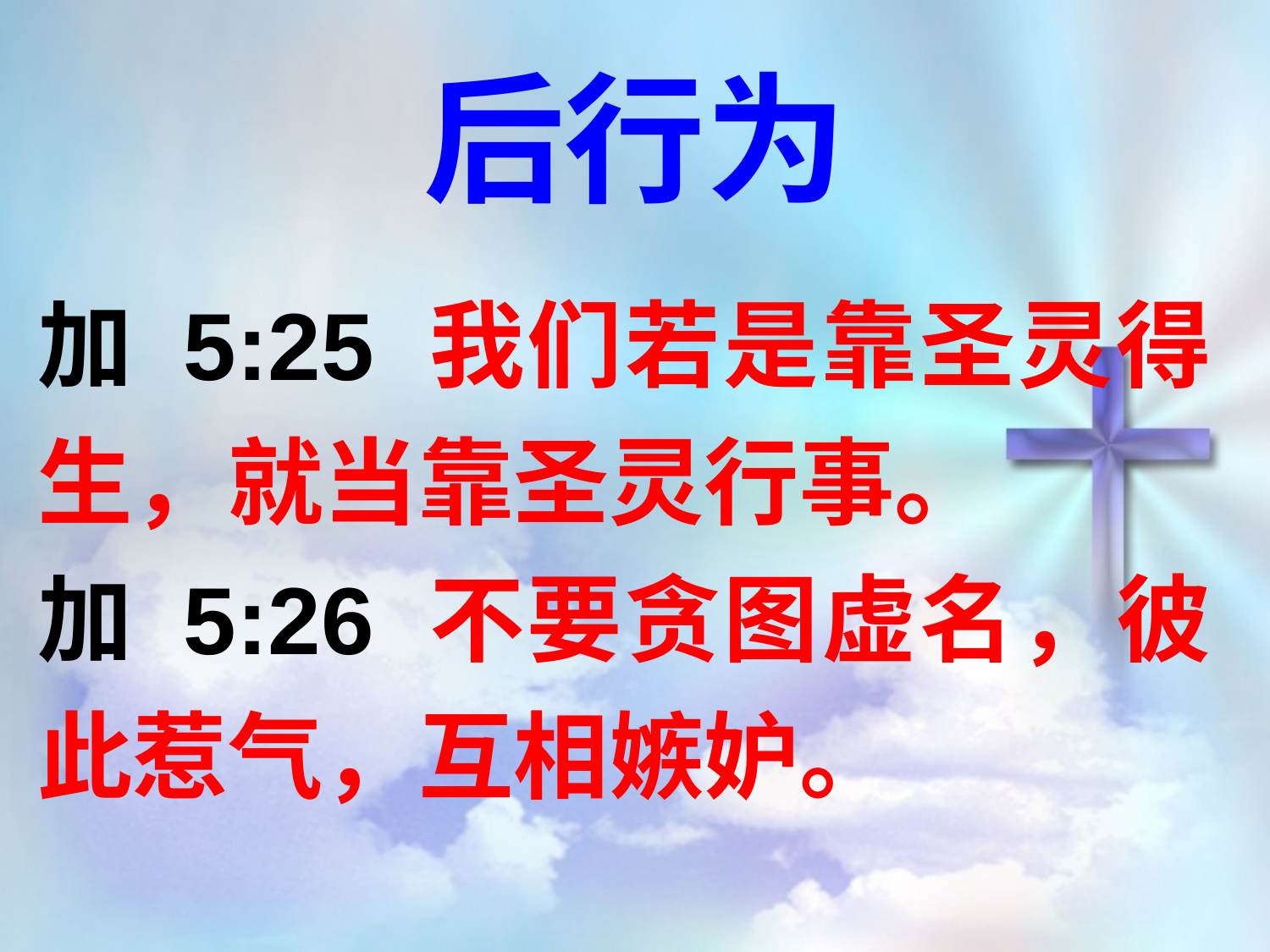

后行为
加 5:25 我们若是靠圣灵得生，就当靠圣灵行事。
加 5:26 不要贪图虚名，彼此惹气，互相嫉妒。